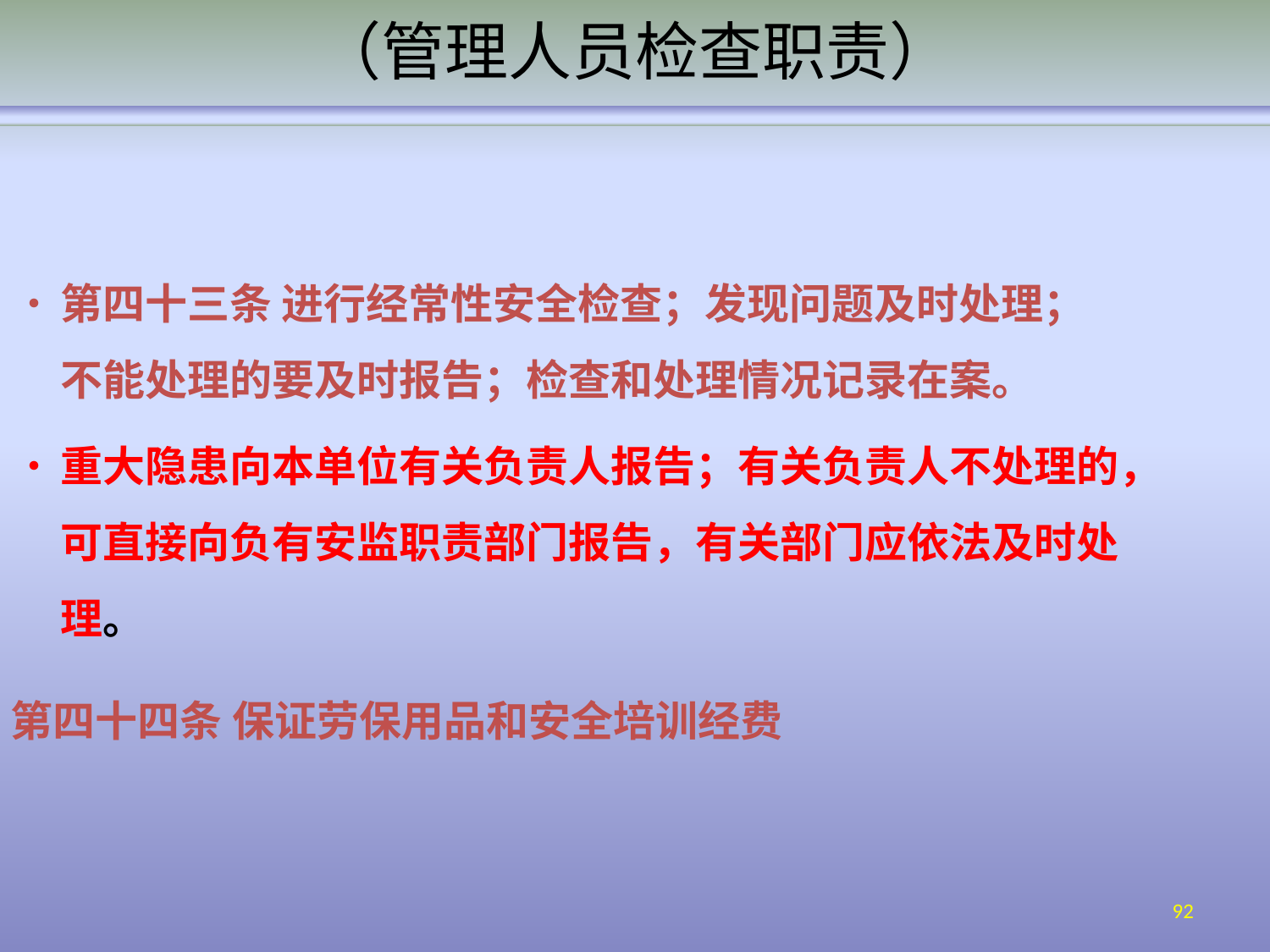

# （管理人员检查职责）
•	第四十三条 进行经常性安全检查；发现问题及时处理； 不能处理的要及时报告；检查和处理情况记录在案。
•	重大隐患向本单位有关负责人报告；有关负责人不处理的， 可直接向负有安监职责部门报告，有关部门应依法及时处 理。

第四十四条 保证劳保用品和安全培训经费
92